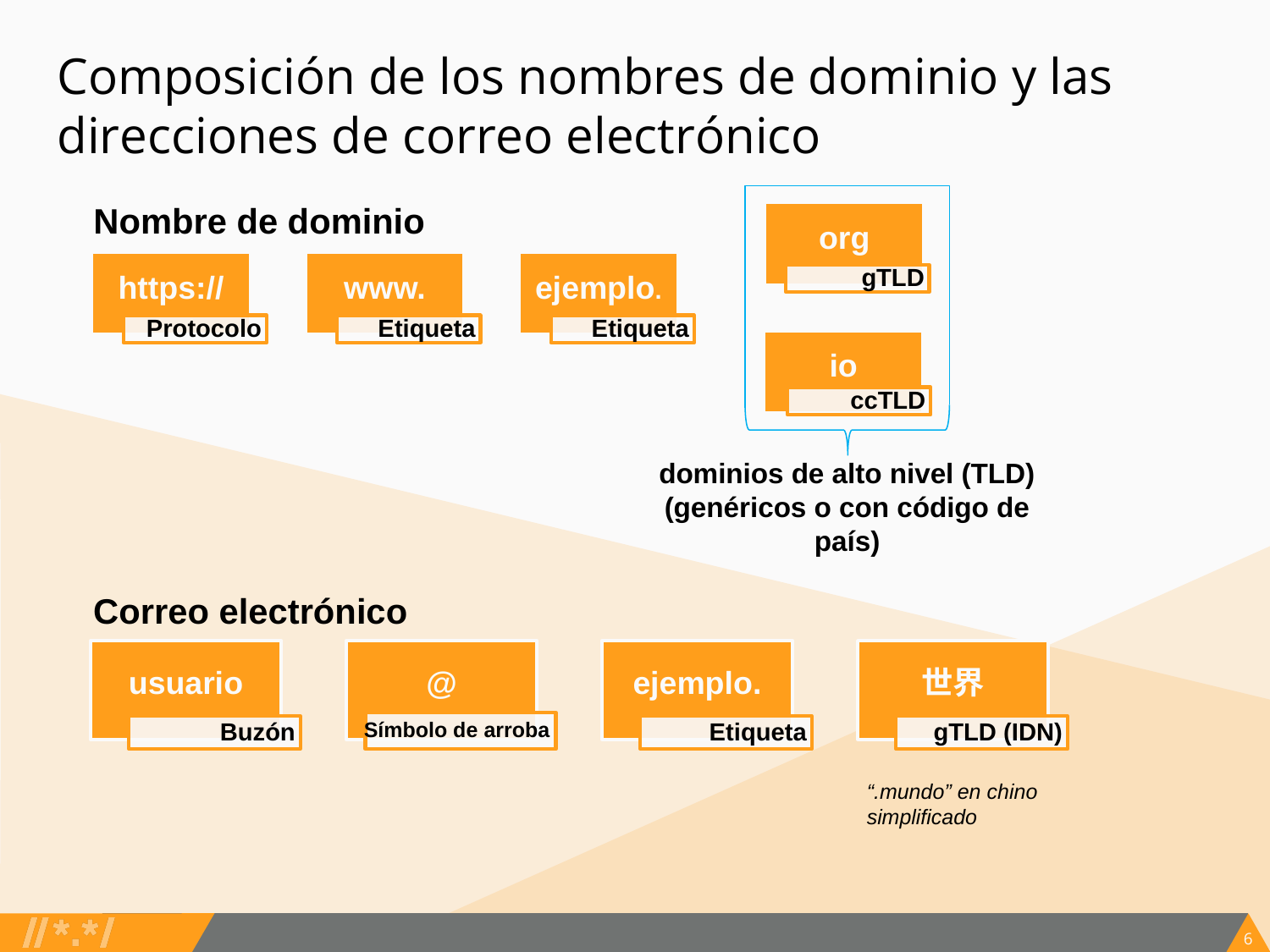

# Composición de los nombres de dominio y las direcciones de correo electrónico

Nombre de dominio

org

https://

www.

ejemplo.

gTLD

Protocolo

Etiqueta

Etiqueta

io

ccTLD

dominios de alto nivel (TLD)
(genéricos o con código de país)
Correo electrónico

usuario

@

ejemplo.

世界

Buzón

Etiqueta

gTLD (IDN)
Símbolo de arroba
“.mundo” en chino simplificado